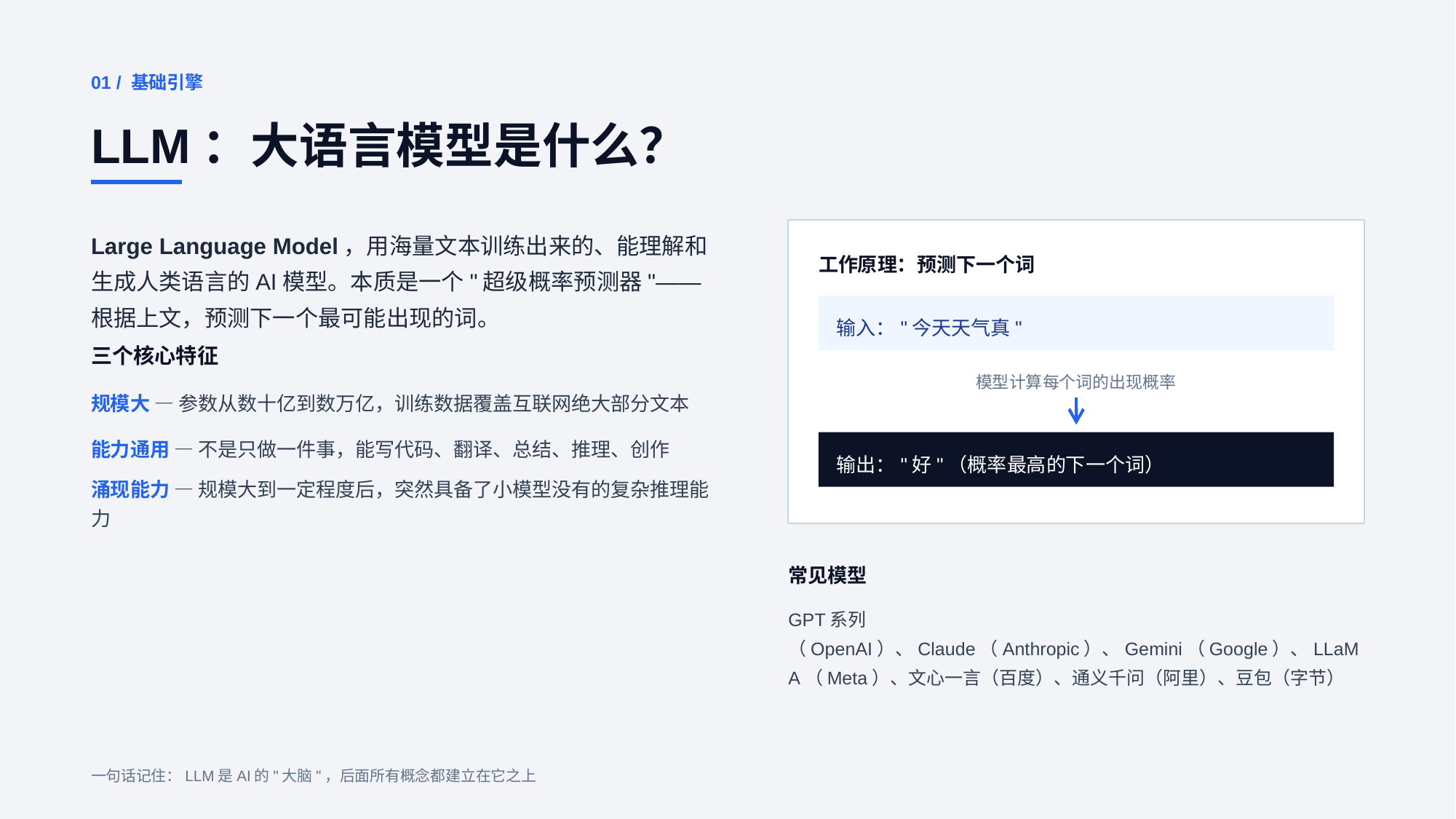

01 / 基础引擎
LLM：大语言模型是什么？
Large Language Model，用海量文本训练出来的、能理解和生成人类语言的AI模型。本质是一个"超级概率预测器"——根据上文，预测下一个最可能出现的词。

工作原理：预测下一个词

输入："今天天气真"
三个核心特征
模型计算每个词的出现概率
规模大 — 参数从数十亿到数万亿，训练数据覆盖互联网绝大部分文本
能力通用 — 不是只做一件事，能写代码、翻译、总结、推理、创作

输出："好"（概率最高的下一个词）
涌现能力 — 规模大到一定程度后，突然具备了小模型没有的复杂推理能力
常见模型
GPT系列（OpenAI）、Claude（Anthropic）、Gemini（Google）、LLaMA（Meta）、文心一言（百度）、通义千问（阿里）、豆包（字节）
一句话记住：LLM是AI的"大脑"，后面所有概念都建立在它之上